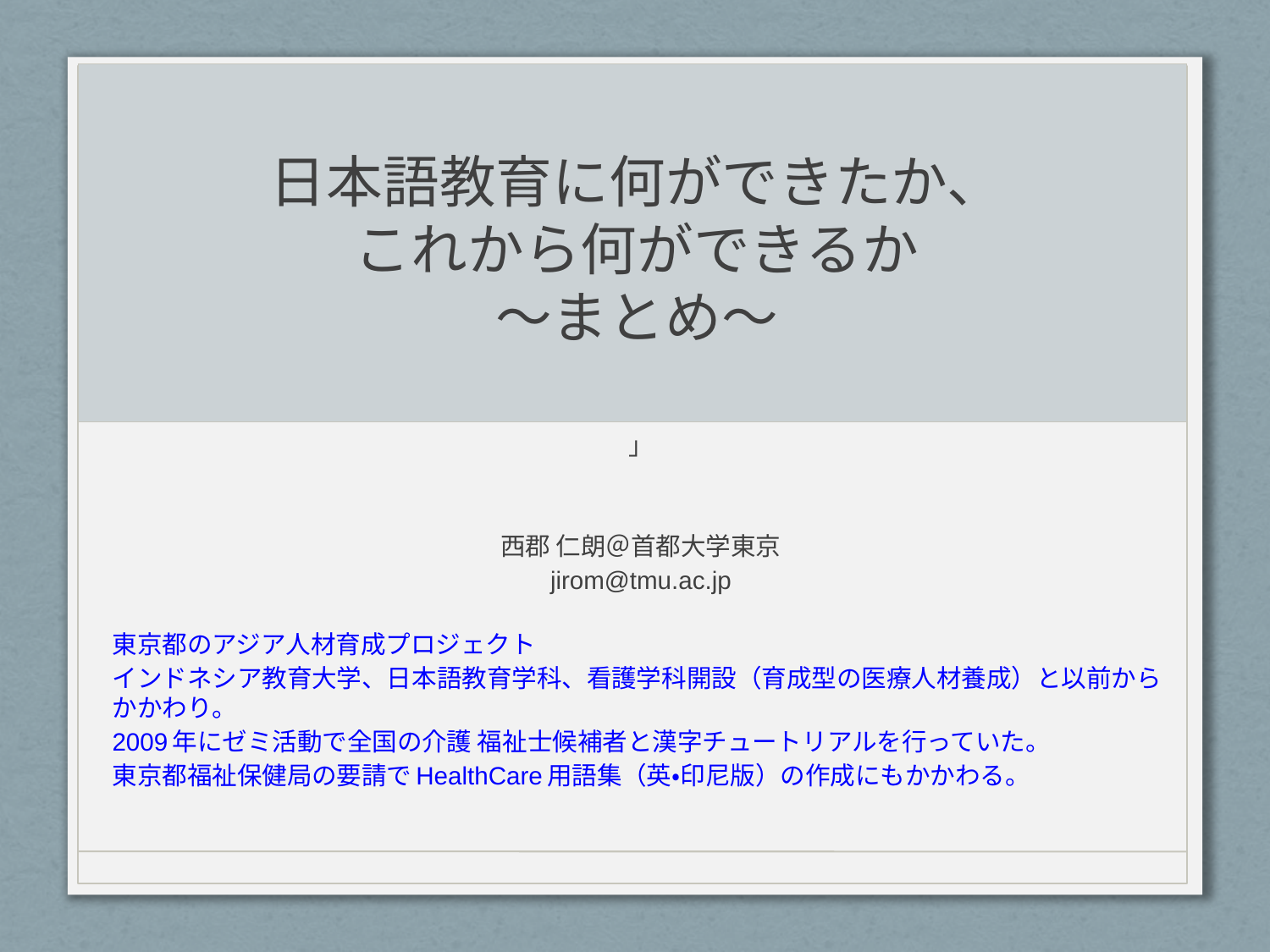

# 日本語教育に何ができたか、 これから何ができるか 〜まとめ〜
」

西郡 仁朗＠首都大学東京
jirom@tmu.ac.jp
東京都のアジア人材育成プロジェクト
インドネシア教育大学、日本語教育学科、看護学科開設（育成型の医療人材養成）と以前からかかわり。
2009年にゼミ活動で全国の介護 福祉士候補者と漢字チュートリアルを行っていた。
東京都福祉保健局の要請でHealthCare用語集（英・印尼版）の作成にもかかわる。